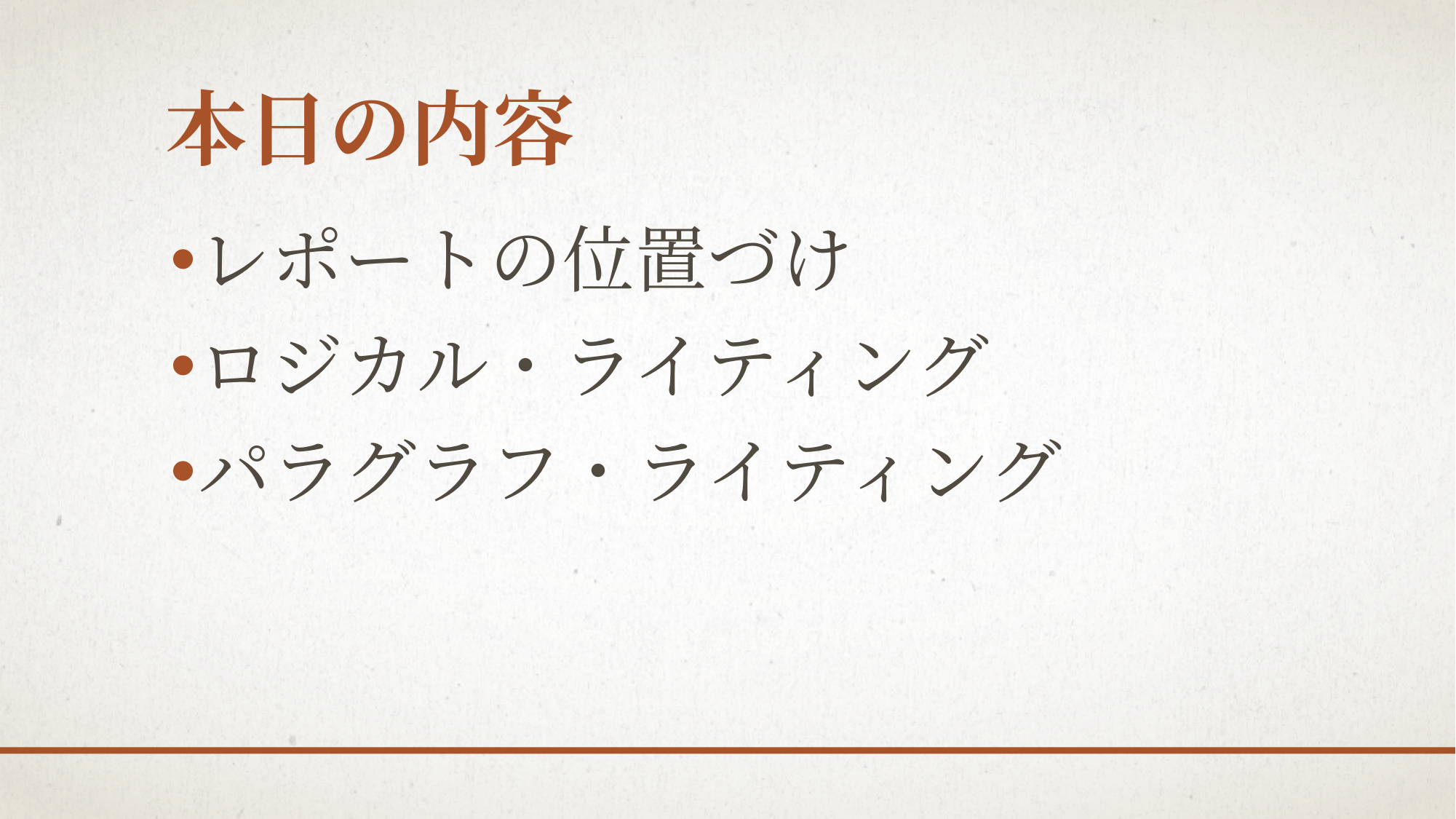

# 本日の内容
レポートの位置づけ
ロジカル・ライティング
パラグラフ・ライティング